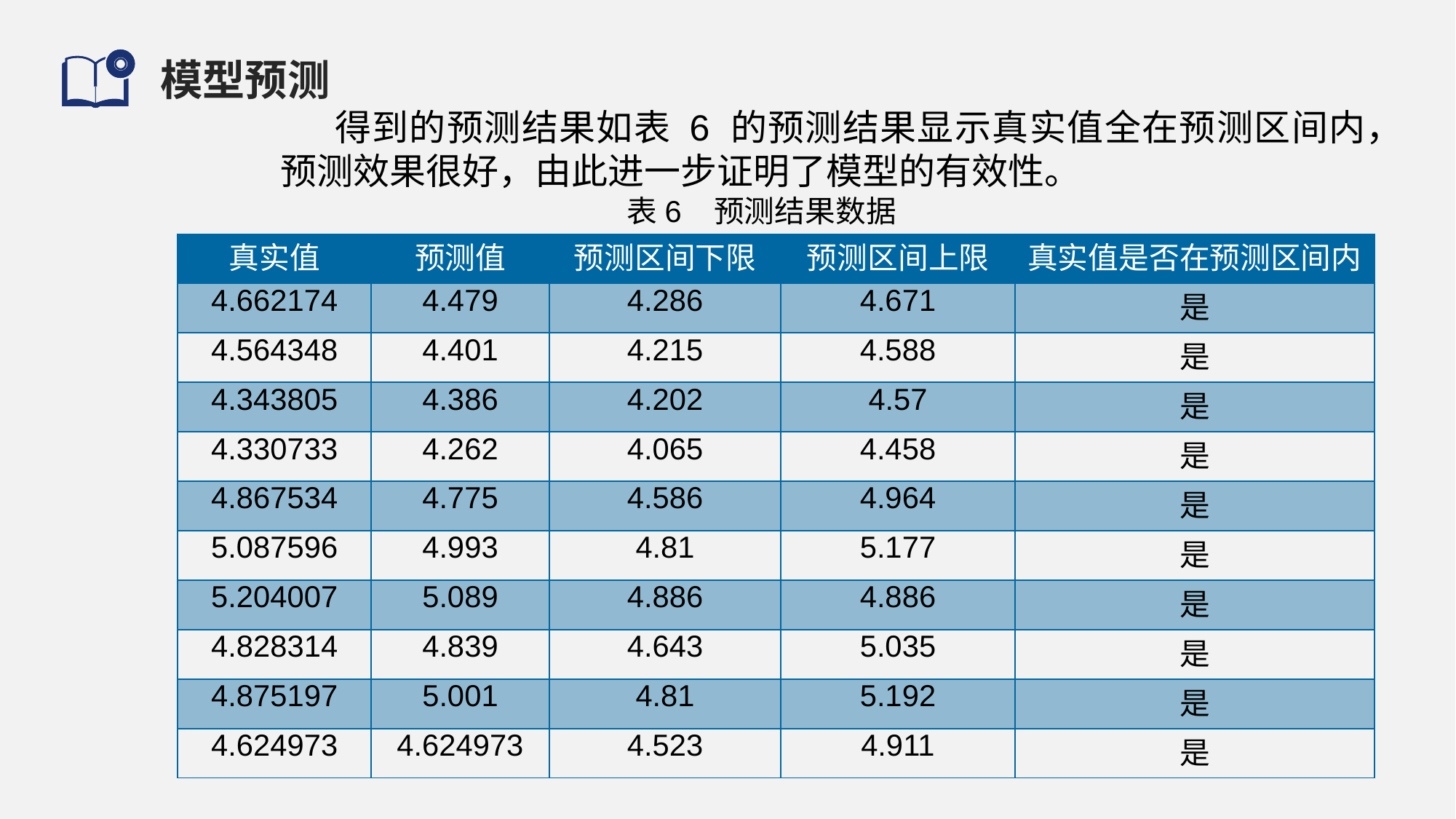

# 模型预测

得到的预测结果如表 6 的预测结果显示真实值全在预测区间内，预测效果很好，由此进一步证明了模型的有效性。

         表6   预测结果数据
| 真实值 | 预测值 | 预测区间下限 | 预测区间上限 | 真实值是否在预测区间内 |
| --- | --- | --- | --- | --- |
| 4.662174 | 4.479 | 4.286 | 4.671 | 是 |
| 4.564348 | 4.401 | 4.215 | 4.588 | 是 |
| 4.343805 | 4.386 | 4.202 | 4.57 | 是 |
| 4.330733 | 4.262 | 4.065 | 4.458 | 是 |
| 4.867534 | 4.775 | 4.586 | 4.964 | 是 |
| 5.087596 | 4.993 | 4.81 | 5.177 | 是 |
| 5.204007 | 5.089 | 4.886 | 4.886 | 是 |
| 4.828314 | 4.839 | 4.643 | 5.035 | 是 |
| 4.875197 | 5.001 | 4.81 | 5.192 | 是 |
| 4.624973 | 4.624973 | 4.523 | 4.911 | 是 |